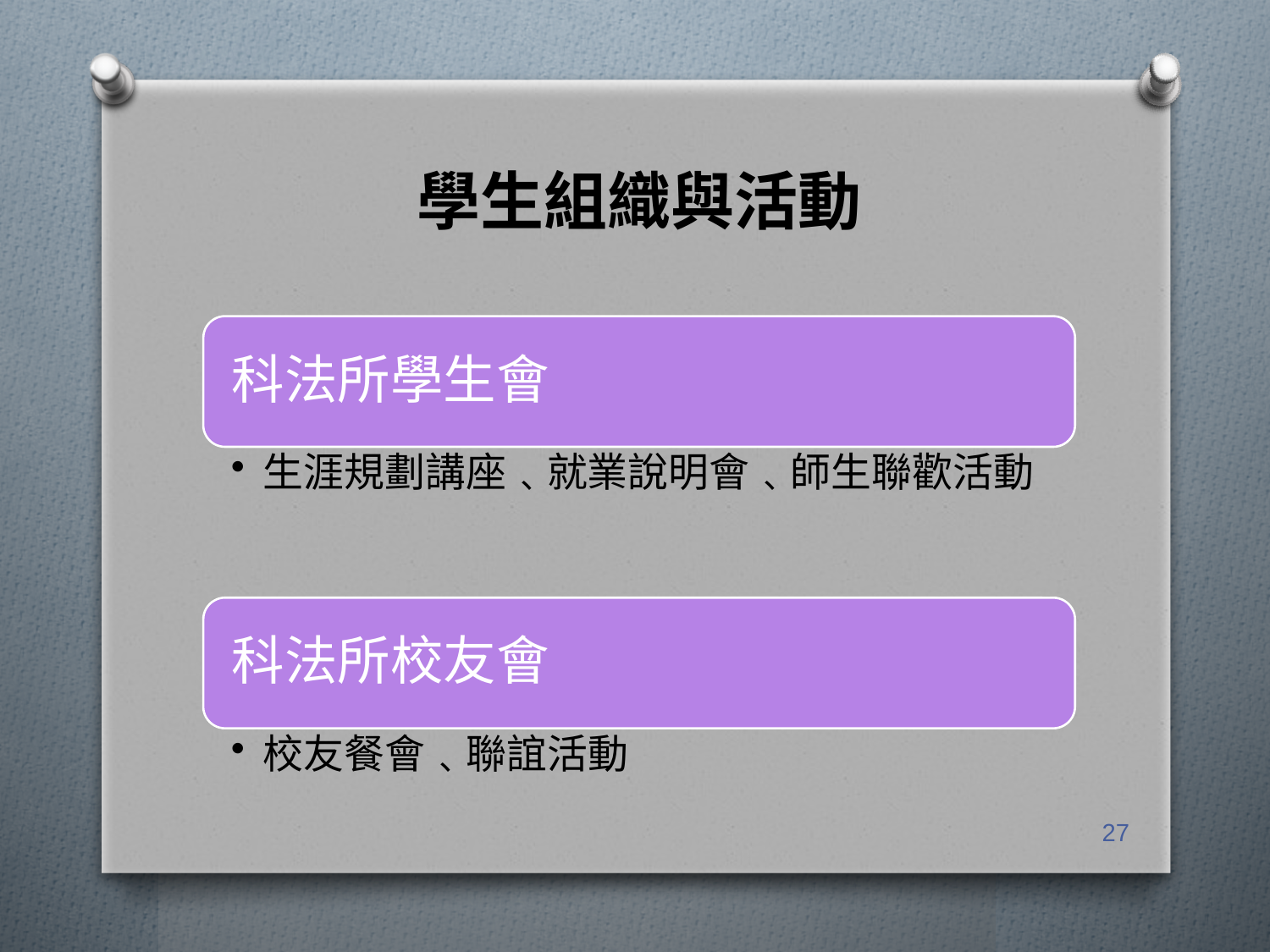

# 學生組織與活動
科法所學生會
生涯規劃講座﹑就業說明會﹑師生聯歡活動

科法所校友會
校友餐會﹑聯誼活動
27